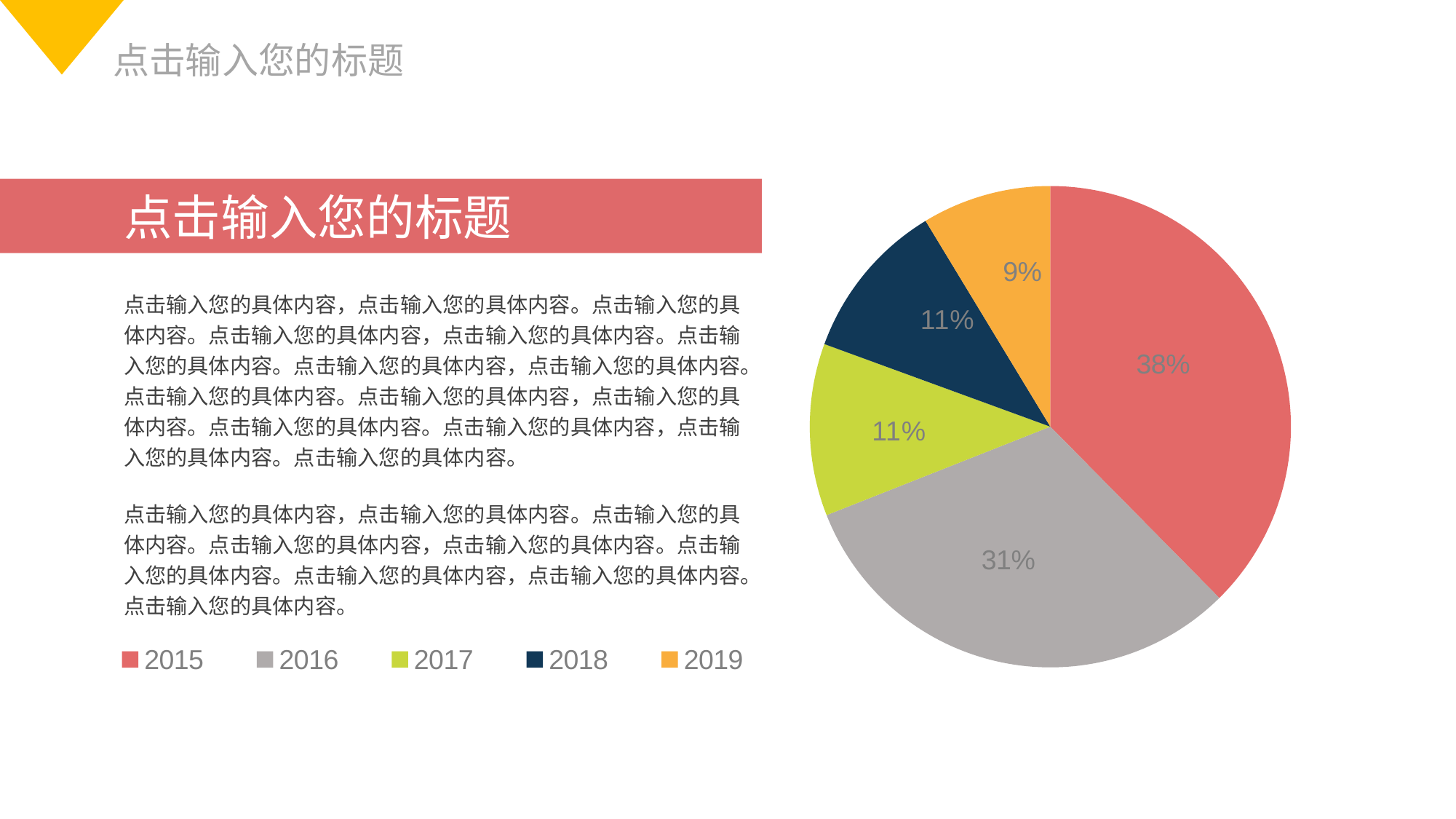

点击输入您的标题

### Chart

| Category | Region 1 |
|---|---|
| 2015 | 91.0 |
| 2016 | 76.0 |
| 2017 | 28.0 |
| 2018 | 26.0 |
| 2019 | 21.0 |
点击输入您的标题
点击输入您的具体内容，点击输入您的具体内容。点击输入您的具体内容。点击输入您的具体内容，点击输入您的具体内容。点击输入您的具体内容。点击输入您的具体内容，点击输入您的具体内容。点击输入您的具体内容。点击输入您的具体内容，点击输入您的具体内容。点击输入您的具体内容。点击输入您的具体内容，点击输入您的具体内容。点击输入您的具体内容。

点击输入您的具体内容，点击输入您的具体内容。点击输入您的具体内容。点击输入您的具体内容，点击输入您的具体内容。点击输入您的具体内容。点击输入您的具体内容，点击输入您的具体内容。点击输入您的具体内容。